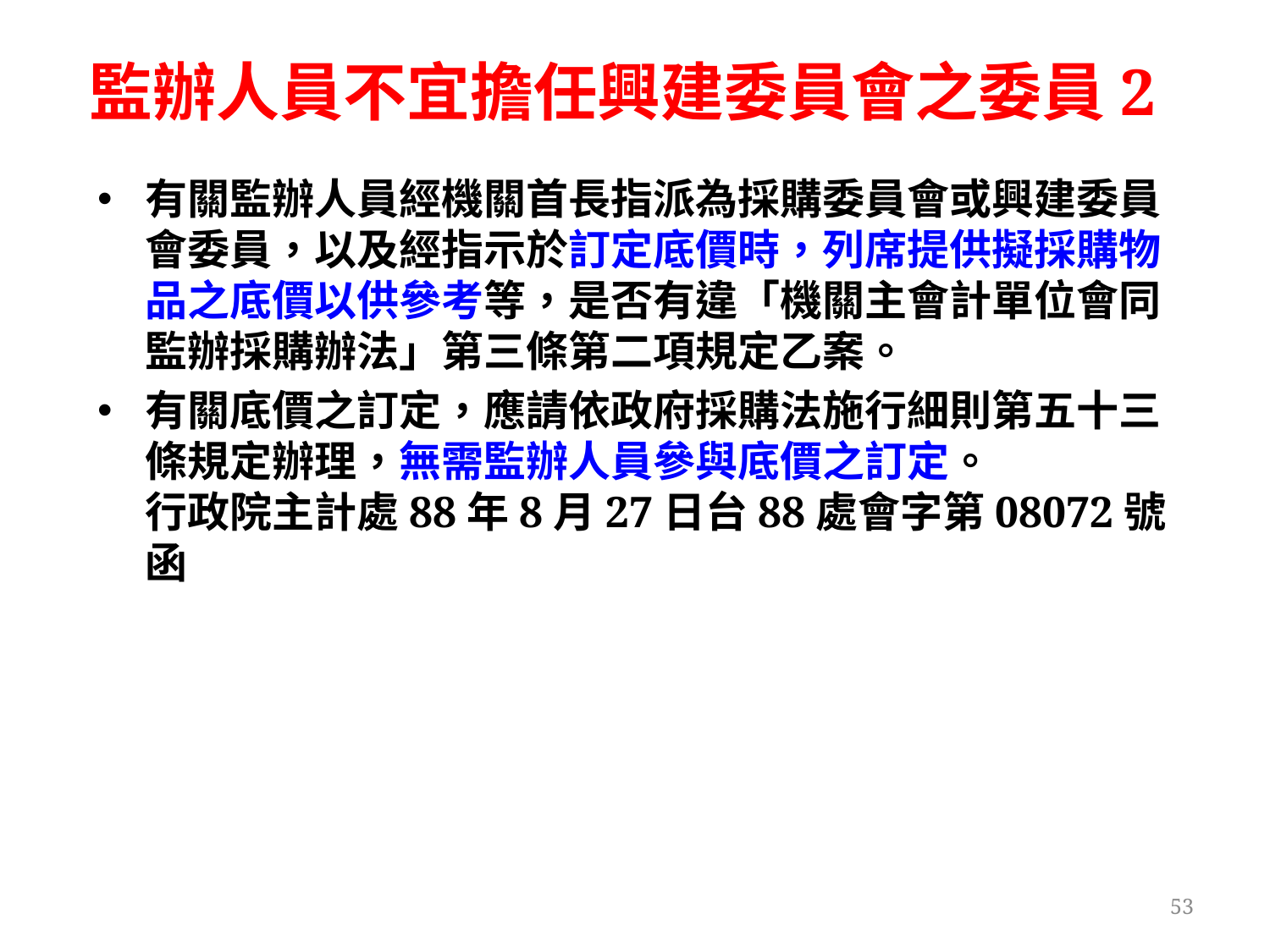

# 監辦人員不宜擔任興建委員會之委員2
有關監辦人員經機關首長指派為採購委員會或興建委員會委員，以及經指示於訂定底價時，列席提供擬採購物品之底價以供參考等，是否有違「機關主會計單位會同監辦採購辦法」第三條第二項規定乙案。
有關底價之訂定，應請依政府採購法施行細則第五十三條規定辦理，無需監辦人員參與底價之訂定。
行政院主計處88年8月27日台88處會字第08072號函
53